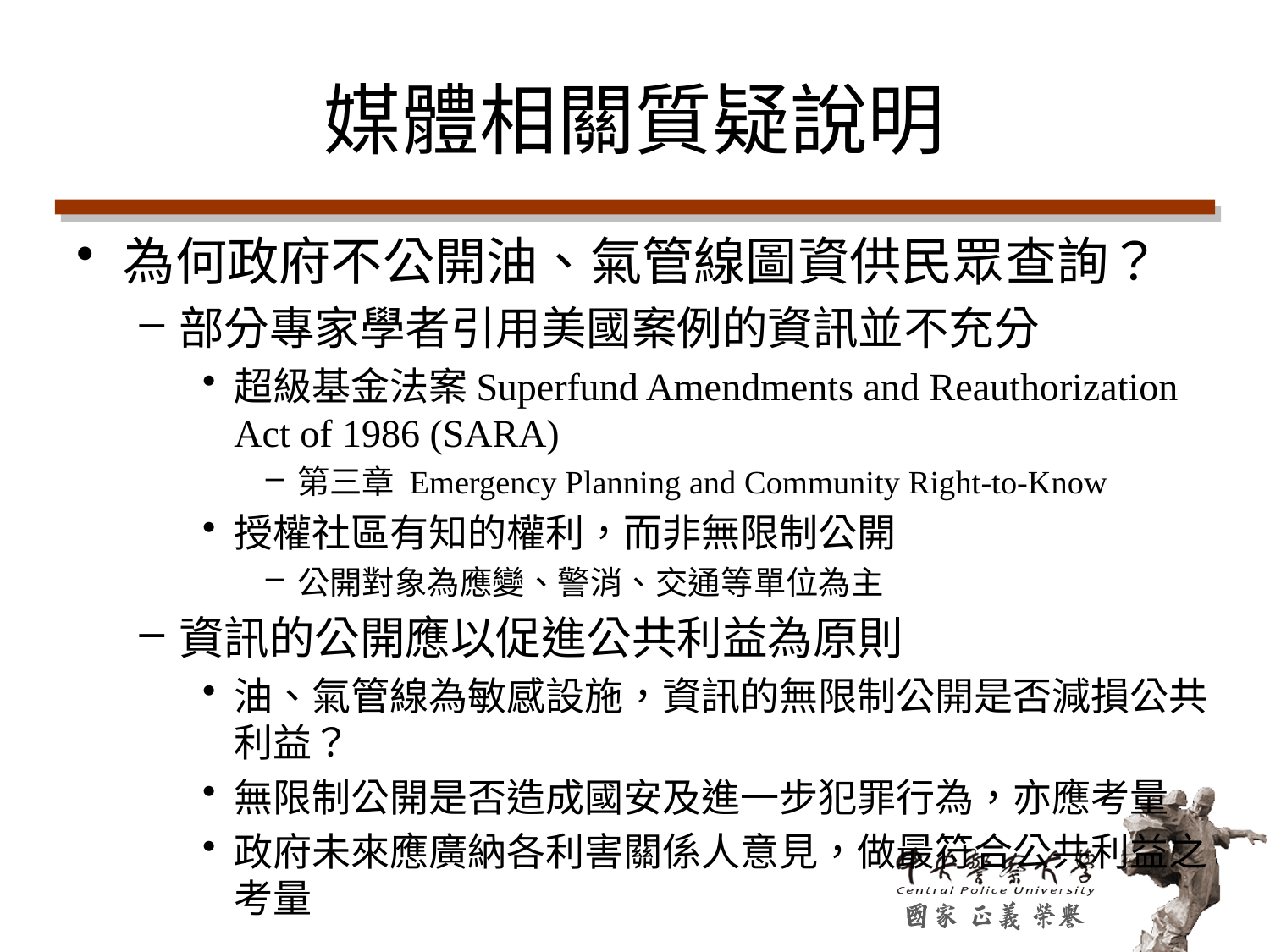

# 媒體相關質疑說明
為何政府不公開油、氣管線圖資供民眾查詢？
部分專家學者引用美國案例的資訊並不充分
超級基金法案Superfund Amendments and Reauthorization Act of 1986 (SARA)
第三章 Emergency Planning and Community Right-to-Know
授權社區有知的權利，而非無限制公開
公開對象為應變、警消、交通等單位為主
資訊的公開應以促進公共利益為原則
油、氣管線為敏感設施，資訊的無限制公開是否減損公共利益？
無限制公開是否造成國安及進一步犯罪行為，亦應考量
政府未來應廣納各利害關係人意見，做最符合公共利益之考量